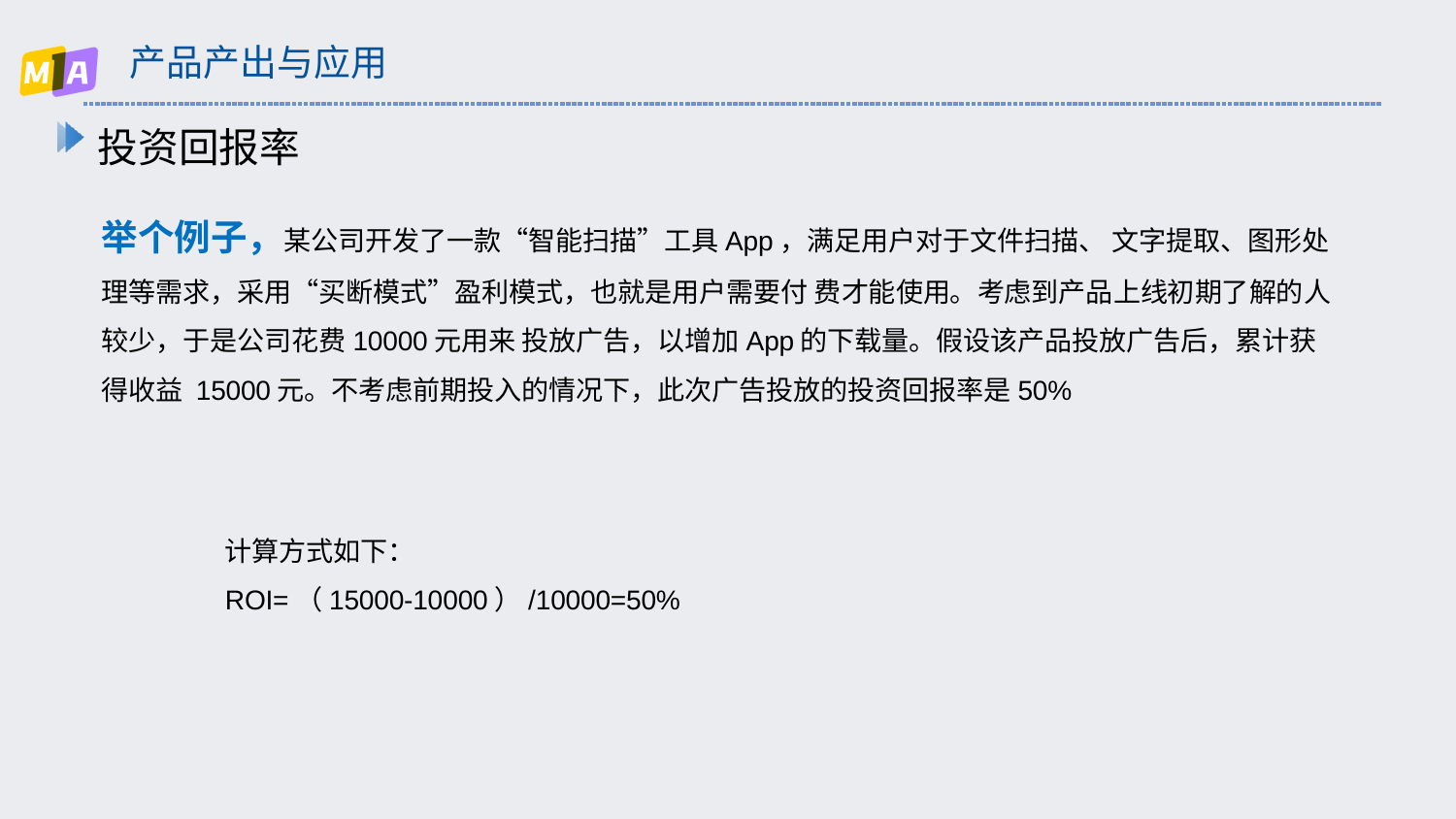

# 产品产出与应用
投资回报率
举个例子，某公司开发了一款“智能扫描”工具App，满足用户对于文件扫描、 文字提取、图形处理等需求，采用“买断模式”盈利模式，也就是用户需要付 费才能使用。考虑到产品上线初期了解的人较少，于是公司花费10000元用来 投放广告，以增加App的下载量。假设该产品投放广告后，累计获得收益 15000元。不考虑前期投入的情况下，此次广告投放的投资回报率是50%

计算方式如下：
ROI=（15000-10000）/10000=50%